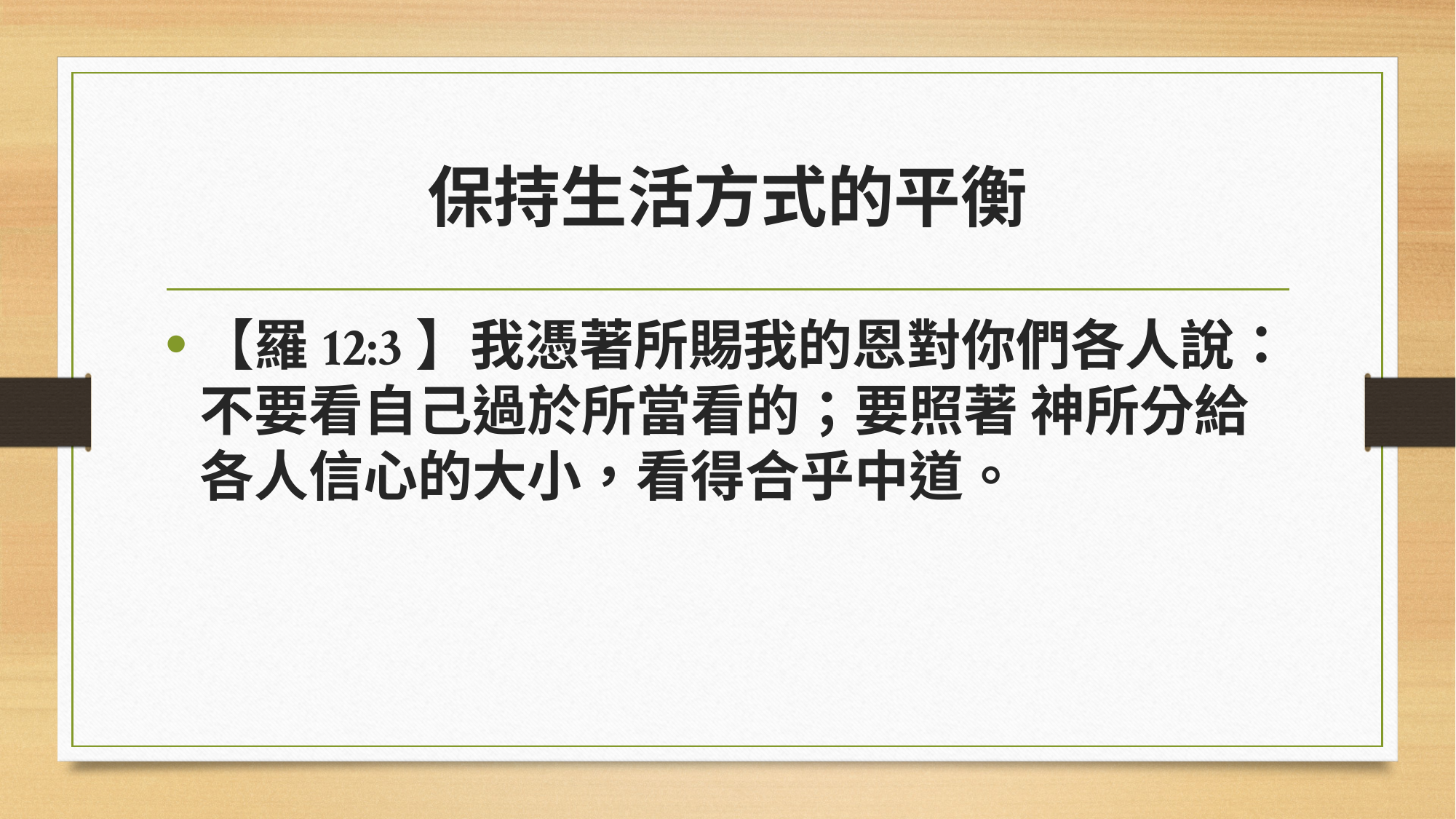

# 保持生活方式的平衡
【羅12:3】我憑著所賜我的恩對你們各人說：不要看自己過於所當看的；要照著 神所分給各人信心的大小，看得合乎中道。